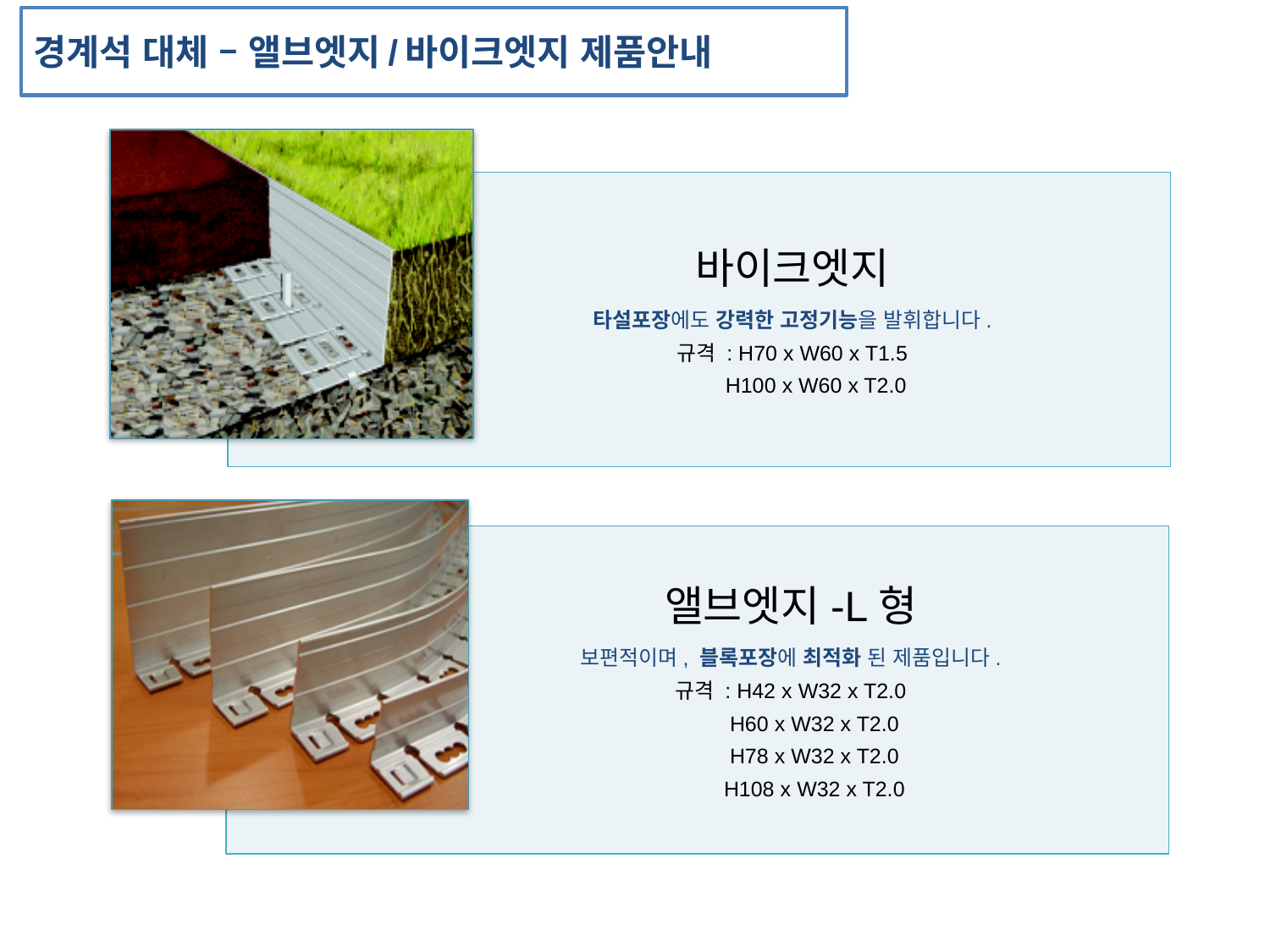

경계석 대체 – 앨브엣지/바이크엣지 제품안내
바이크엣지
타설포장에도 강력한 고정기능을 발휘합니다.
규격 : H70 x W60 x T1.5
        H100 x W60 x T2.0
앨브엣지-L형
보편적이며, 블록포장에 최적화 된 제품입니다.
규격 : H42 x W32 x T2.0
        H60 x W32 x T2.0
        H78 x W32 x T2.0
        H108 x W32 x T2.0